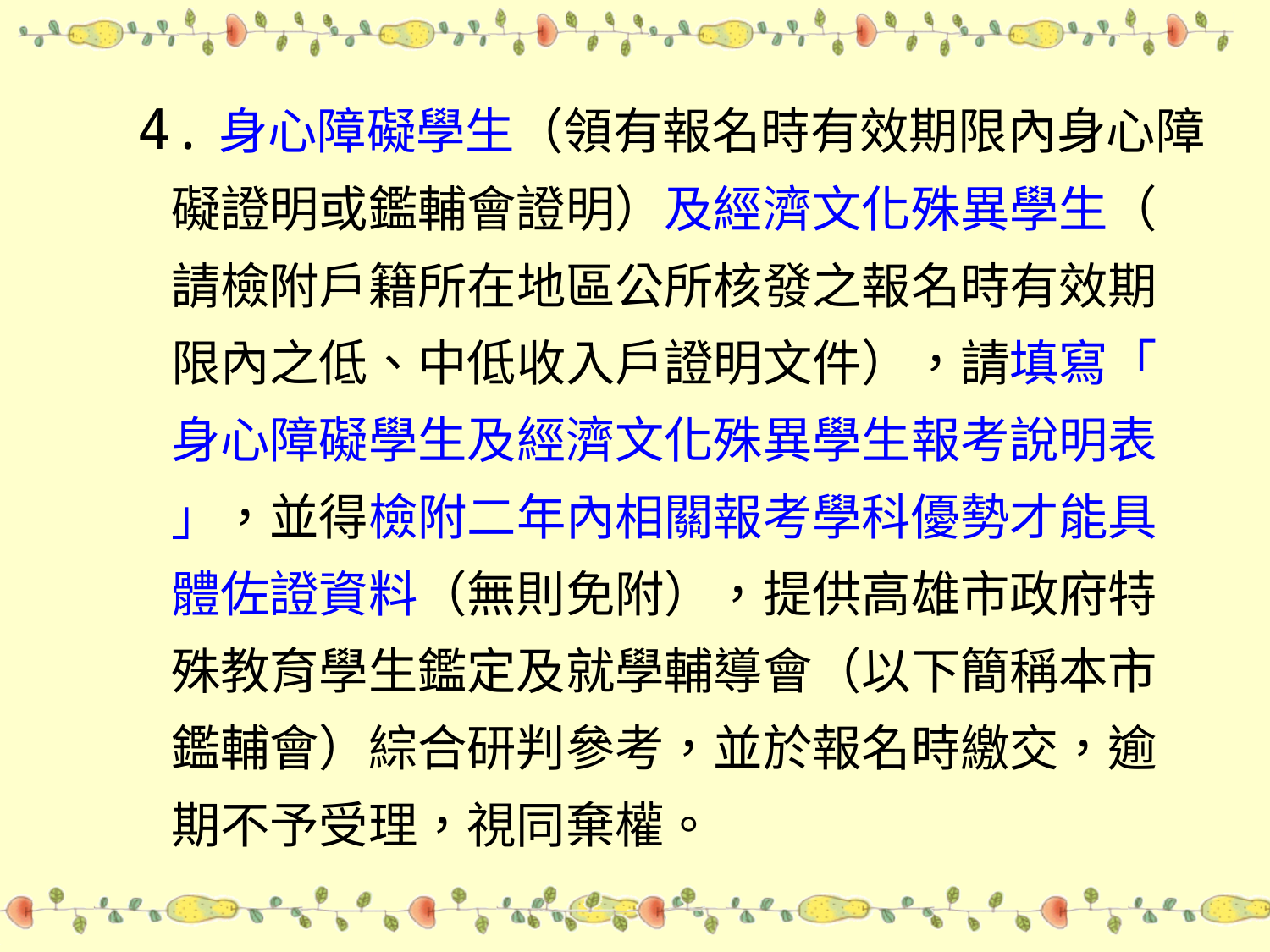

4.身心障礙學生（領有報名時有效期限內身心障
  礙證明或鑑輔會證明）及經濟文化殊異學生（
  請檢附戶籍所在地區公所核發之報名時有效期
  限內之低、中低收入戶證明文件），請填寫「
  身心障礙學生及經濟文化殊異學生報考說明表
  」，並得檢附二年內相關報考學科優勢才能具
  體佐證資料（無則免附），提供高雄市政府特
  殊教育學生鑑定及就學輔導會（以下簡稱本市
  鑑輔會）綜合研判參考，並於報名時繳交，逾
  期不予受理，視同棄權。